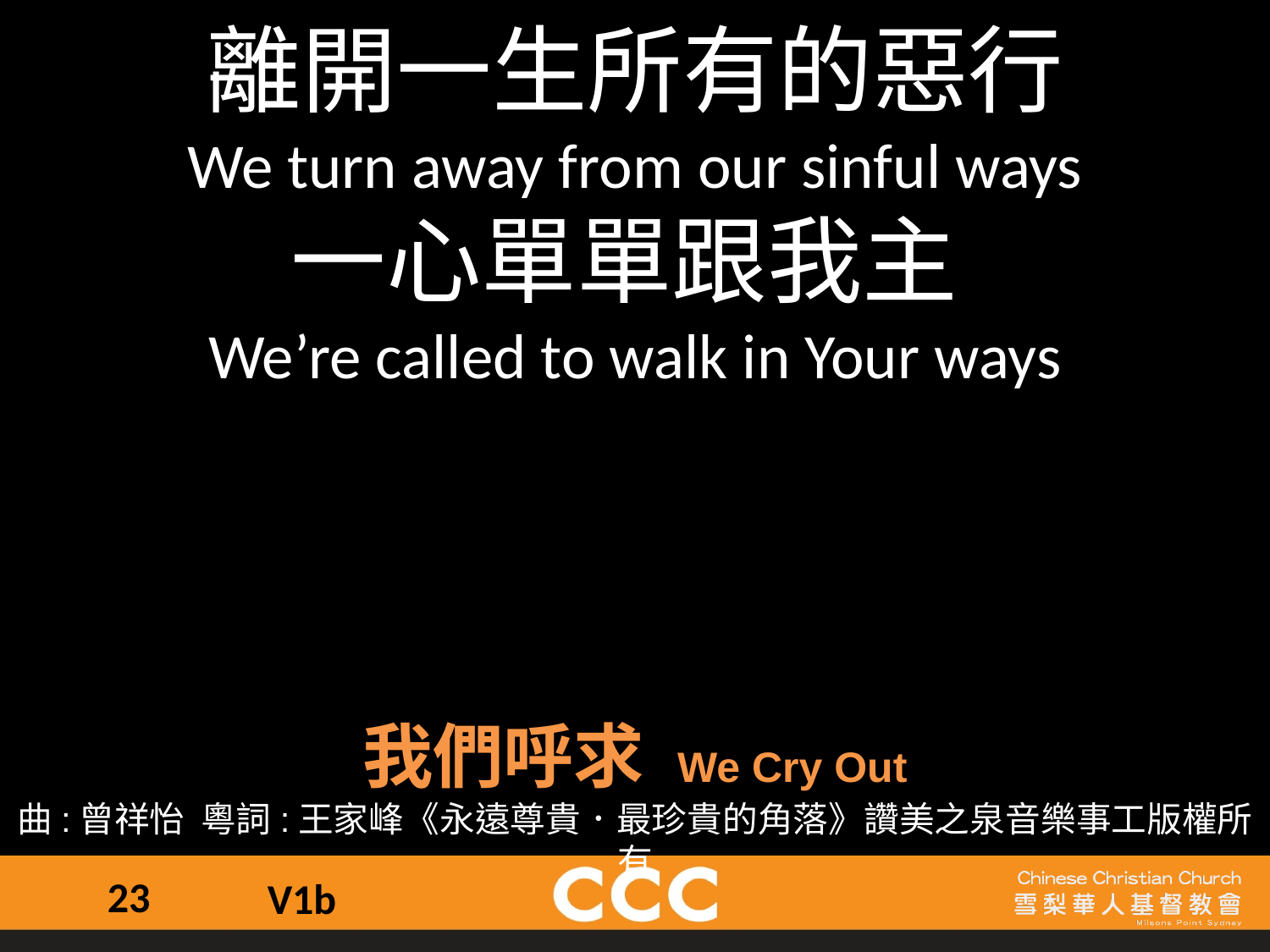

離開一生所有的惡行
We turn away from our sinful ways
一心單單跟我主
We’re called to walk in Your ways
我們呼求 We Cry Out
曲:曾祥怡  粵詞:王家峰《永遠尊貴．最珍貴的角落》讚美之泉音樂事工版權所有
23
V1b